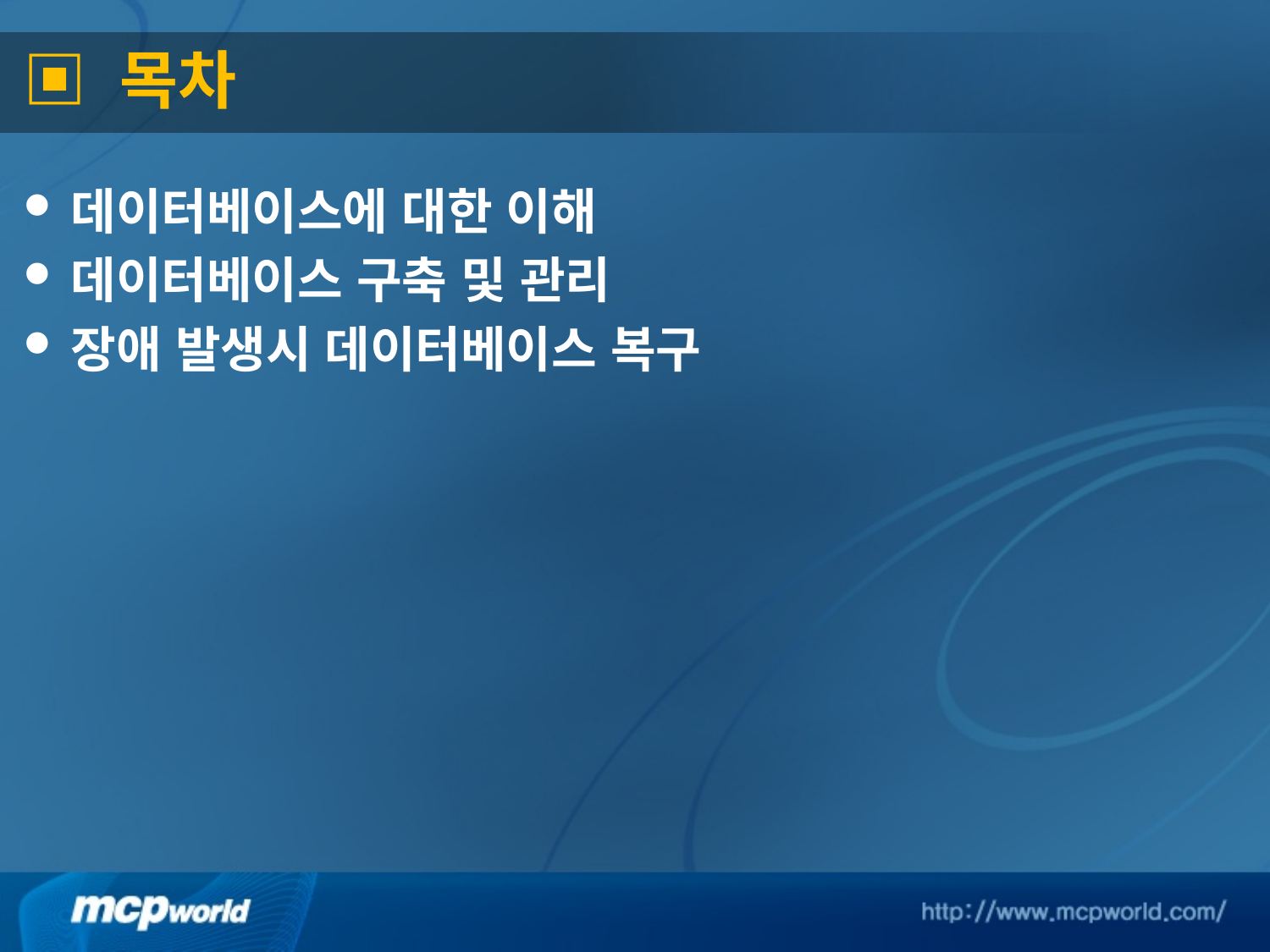

# ▣ 목차
데이터베이스에 대한 이해
데이터베이스 구축 및 관리
장애 발생시 데이터베이스 복구